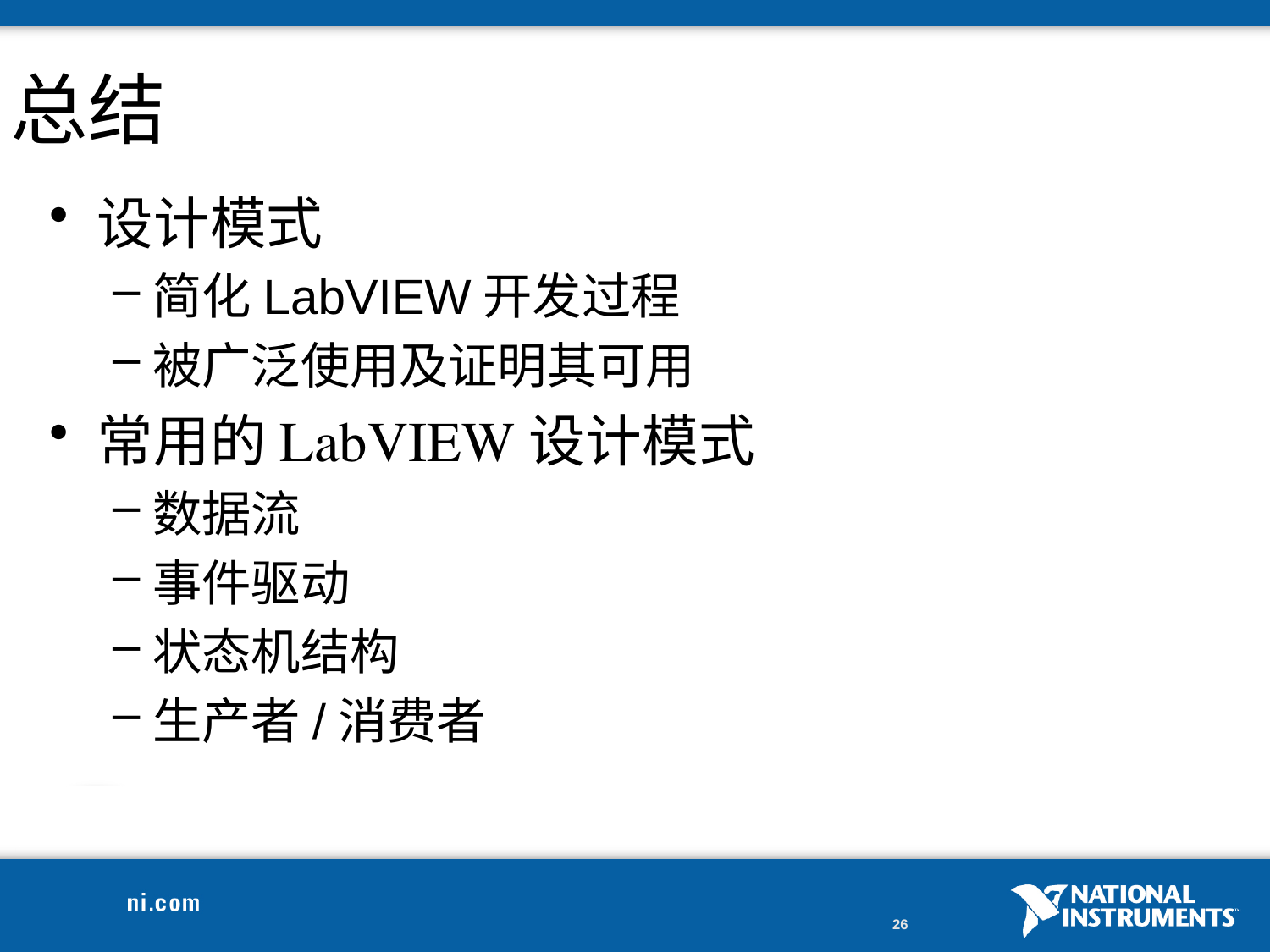

# 总结
设计模式
简化LabVIEW开发过程
被广泛使用及证明其可用
常用的LabVIEW设计模式
数据流
事件驱动
状态机结构
生产者/消费者